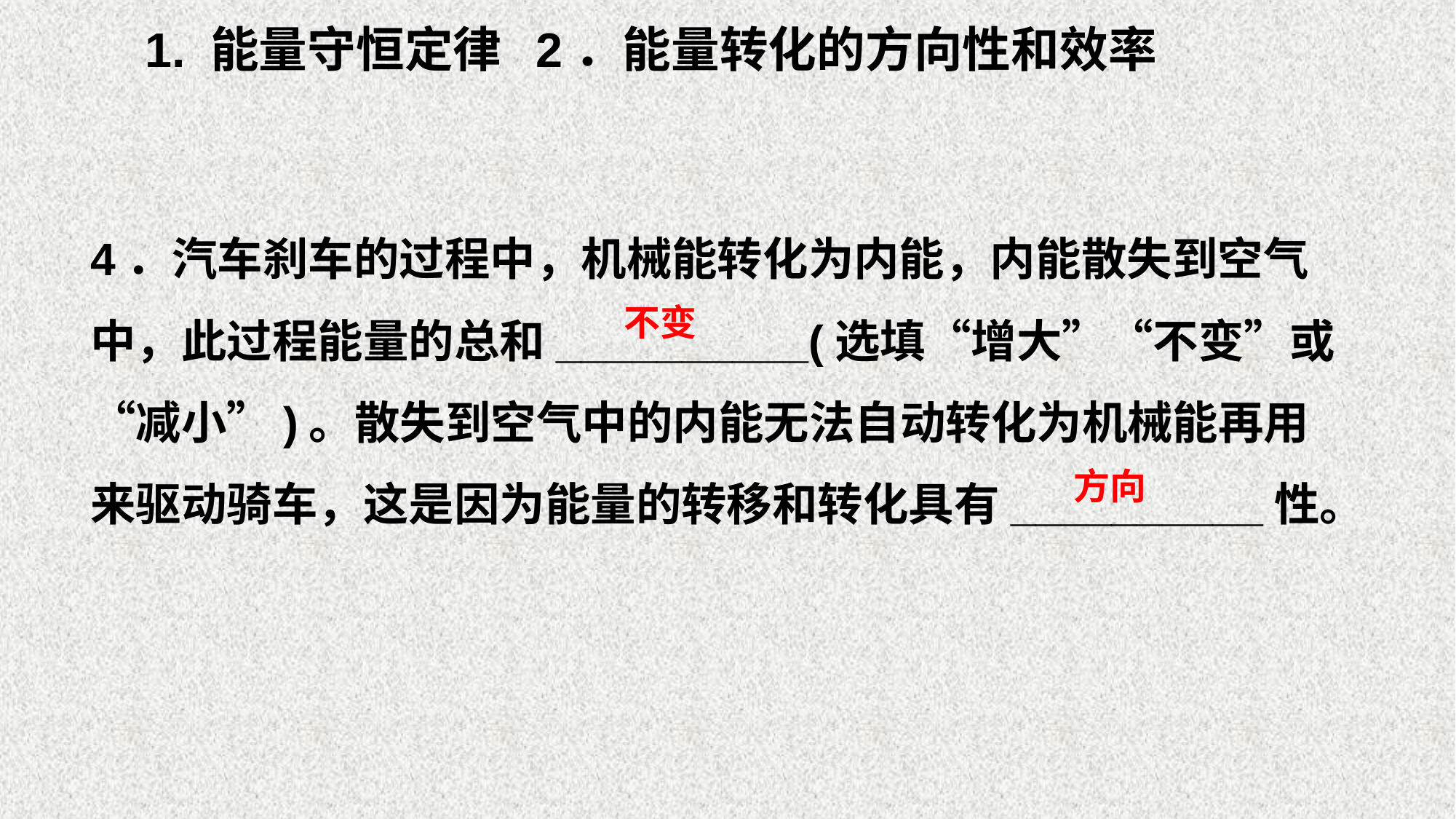

1. 能量守恒定律  2．能量转化的方向性和效率
4．汽车刹车的过程中，机械能转化为内能，内能散失到空气中，此过程能量的总和__________(选填“增大”“不变”或“减小”)。散失到空气中的内能无法自动转化为机械能再用来驱动骑车，这是因为能量的转移和转化具有__________性。
不变
方向